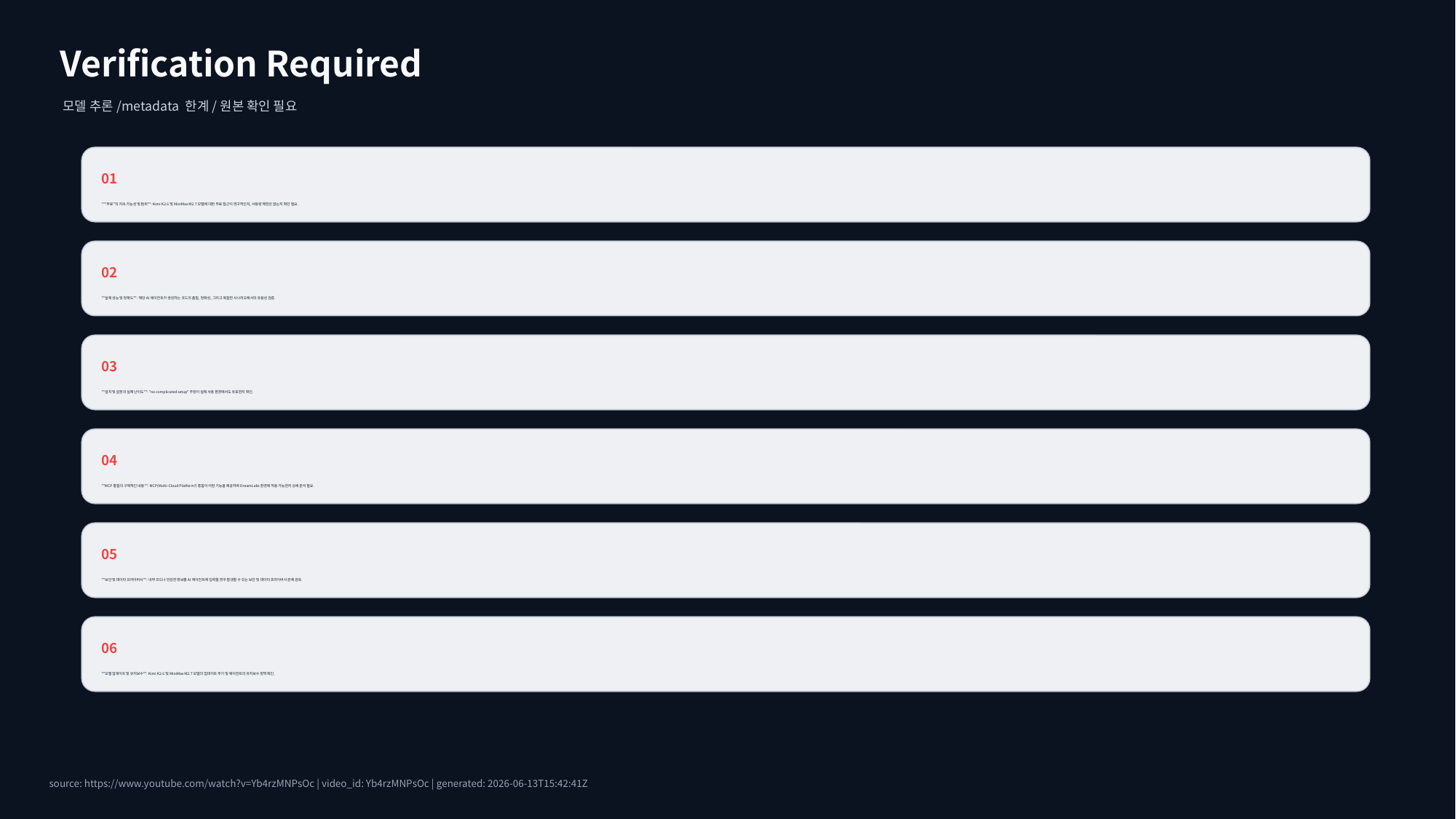

Verification Required
모델 추론/metadata 한계/원본 확인 필요

01
**"무료"의 지속 가능성 및 범위**: Kimi K2.6 및 MiniMax M2.7 모델에 대한 무료 접근이 영구적인지, 사용량 제한은 없는지 확인 필요.

02
**실제 성능 및 정확도**: 해당 AI 에이전트가 생성하는 코드의 품질, 정확성, 그리고 복잡한 시나리오에서의 유용성 검증.

03
**설치 및 설정의 실제 난이도**: "no complicated setup" 주장이 실제 사용 환경에서도 유효한지 확인.

04
**MCP 통합의 구체적인 내용**: MCP(Multi-Cloud Platform?) 통합이 어떤 기능을 제공하며 DreamLabs 환경에 적용 가능한지 상세 분석 필요.

05
**보안 및 데이터 프라이버시**: 내부 코드나 민감한 정보를 AI 에이전트에 입력할 경우 발생할 수 있는 보안 및 데이터 프라이버시 문제 검토.

06
**모델 업데이트 및 유지보수**: Kimi K2.6 및 MiniMax M2.7 모델의 업데이트 주기 및 에이전트의 유지보수 정책 확인.
source: https://www.youtube.com/watch?v=Yb4rzMNPsOc | video_id: Yb4rzMNPsOc | generated: 2026-06-13T15:42:41Z